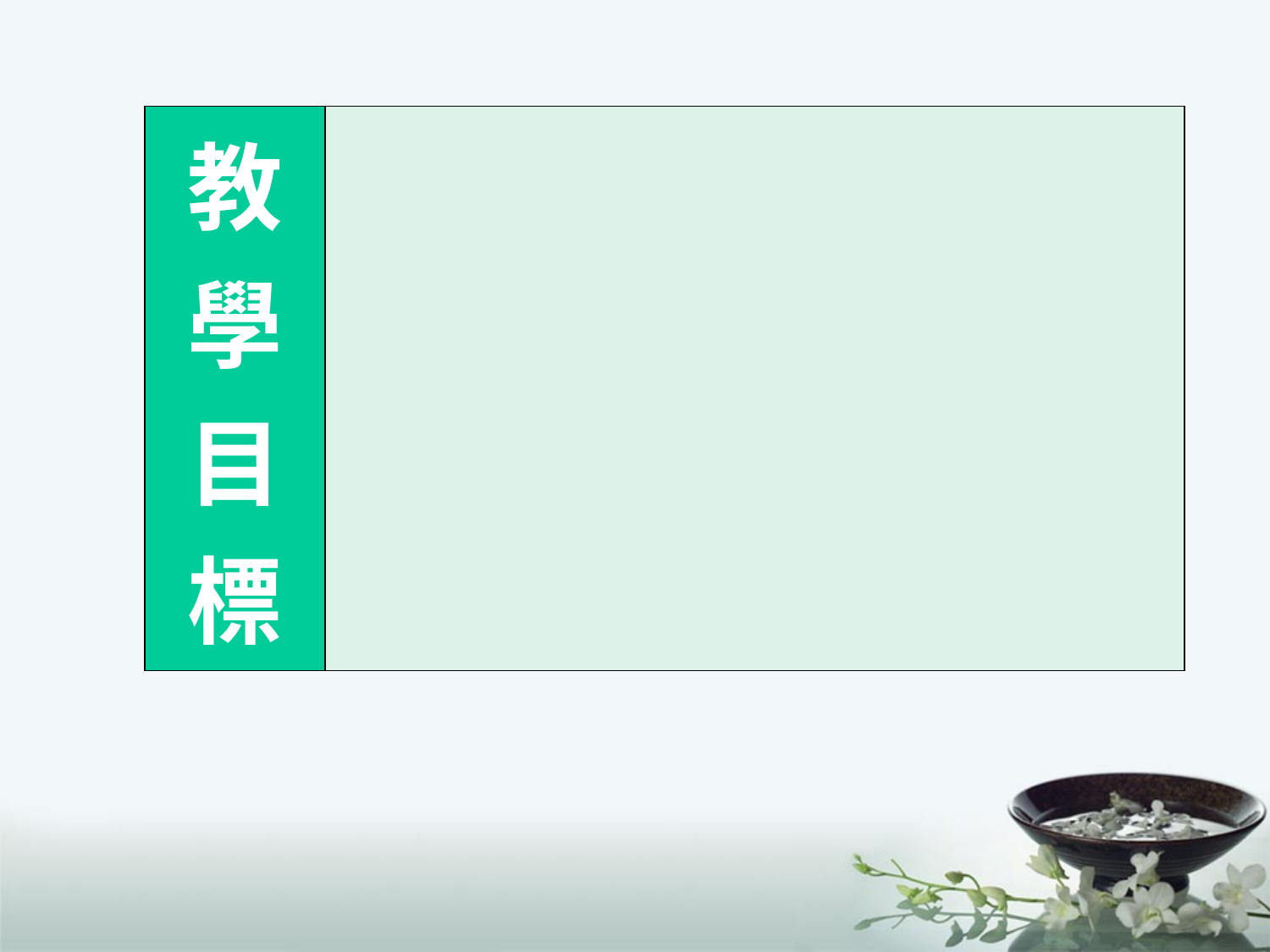

| 教學目標 |  |
| --- | --- |